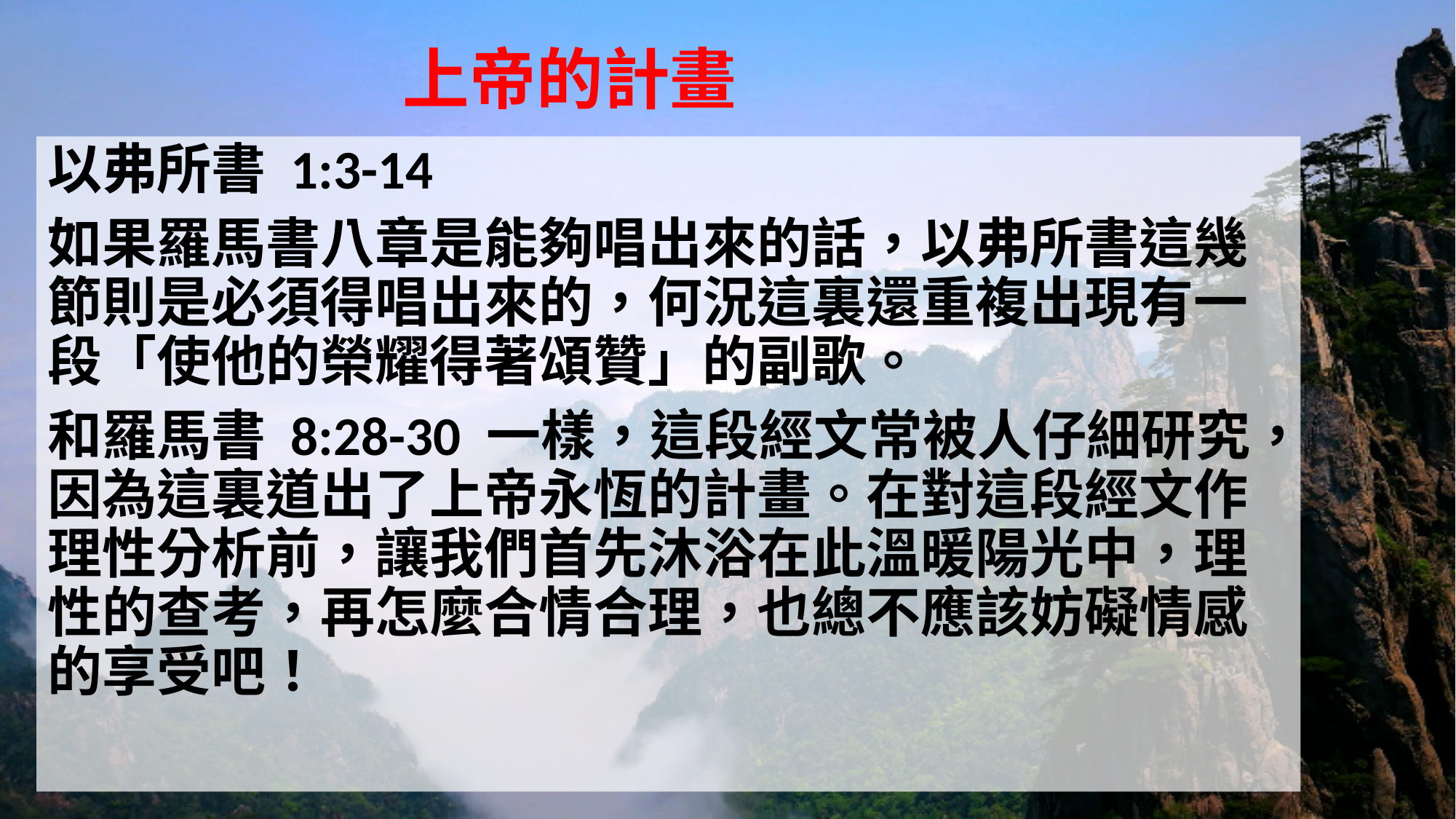

# 上帝的計畫
以弗所書 1:3-14
如果羅馬書八章是能夠唱出來的話，以弗所書這幾節則是必須得唱出來的，何況這裏還重複出現有一段「使他的榮耀得著頌贊」的副歌。
和羅馬書 8:28-30 一樣，這段經文常被人仔細研究，因為這裏道出了上帝永恆的計畫。在對這段經文作理性分析前，讓我們首先沐浴在此溫暖陽光中，理性的查考，再怎麼合情合理，也總不應該妨礙情感的享受吧！